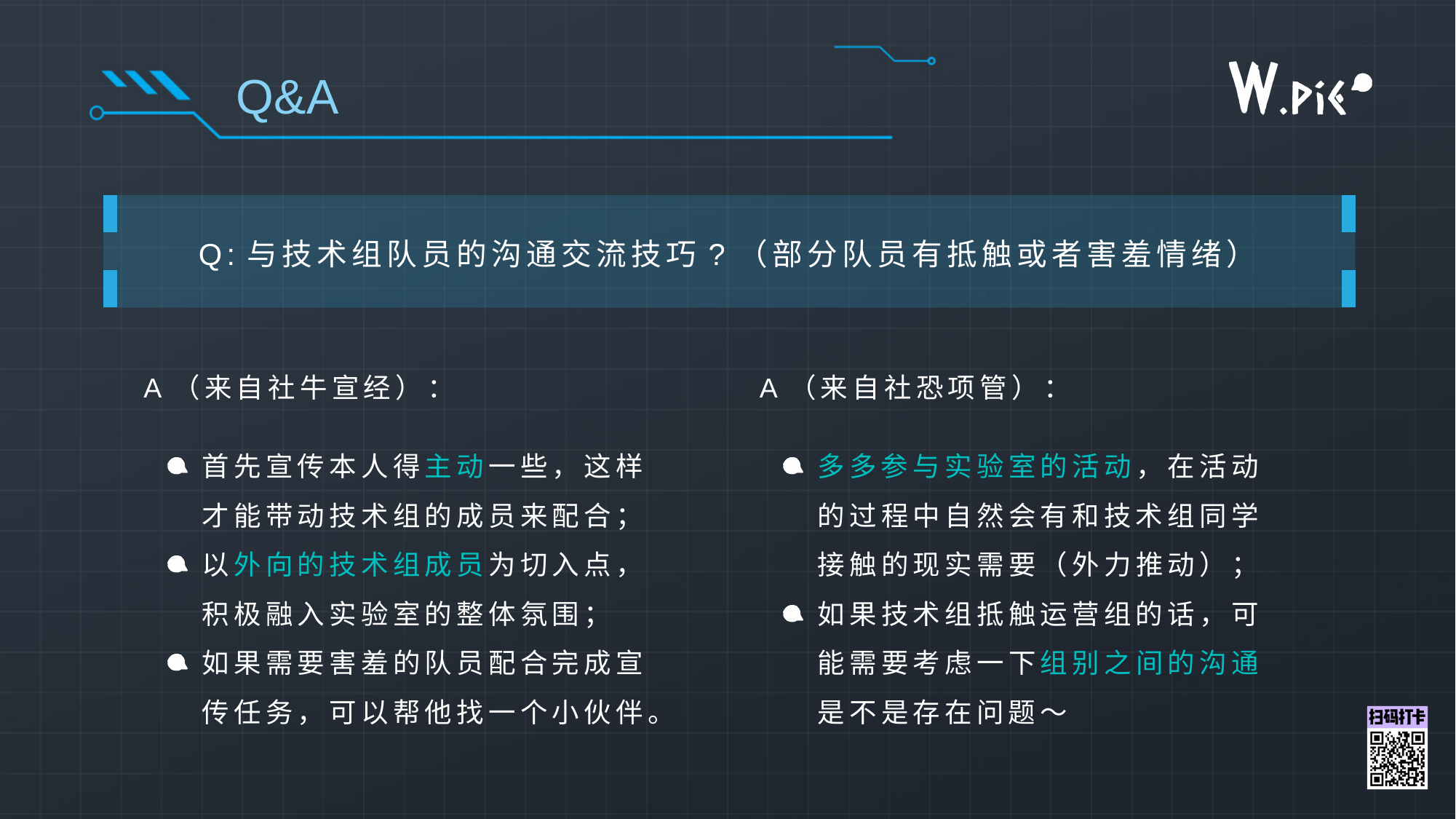

# Q&A

Q:与技术组队员的沟通交流技巧?（部分队员有抵触或者害羞情绪）
A（来自社牛宣经）：
A（来自社恐项管）：
首先宣传本人得主动一些，这样才能带动技术组的成员来配合；
以外向的技术组成员为切入点，积极融入实验室的整体氛围；
如果需要害羞的队员配合完成宣传任务，可以帮他找一个小伙伴。
多多参与实验室的活动，在活动的过程中自然会有和技术组同学接触的现实需要（外力推动）；
如果技术组抵触运营组的话，可能需要考虑一下组别之间的沟通是不是存在问题～